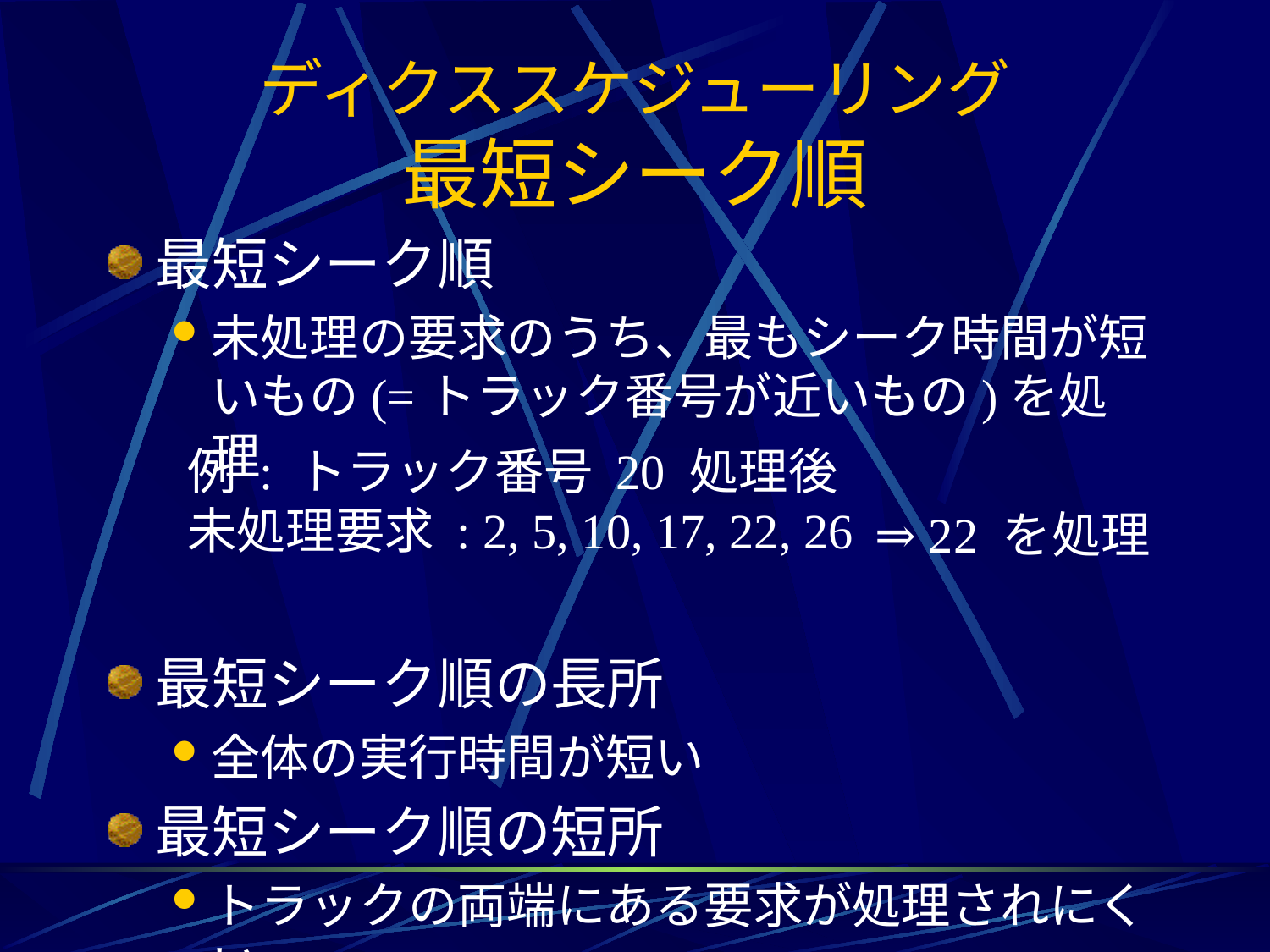

# ディクススケジューリング 最短シーク順
最短シーク順
未処理の要求のうち、最もシーク時間が短いもの(=トラック番号が近いもの)を処理

最短シーク順の長所
全体の実行時間が短い
最短シーク順の短所
トラックの両端にある要求が処理されにくい
例 : トラック番号 20 処理後
未処理要求 : 2, 5, 10, 17, 22, 26
⇒ 22 を処理